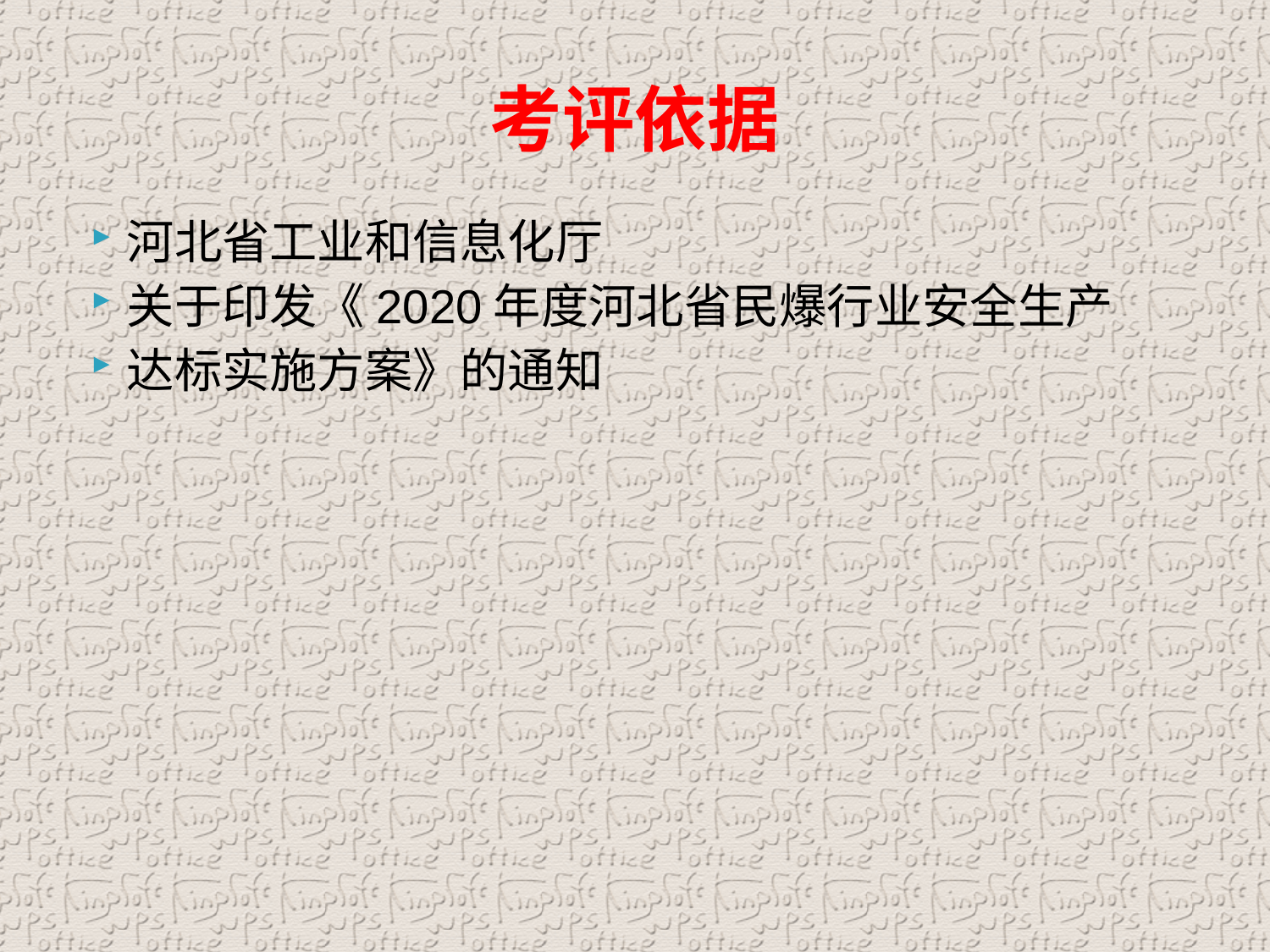

# 考评依据
河北省工业和信息化厅
关于印发《2020年度河北省民爆行业安全生产
达标实施方案》的通知